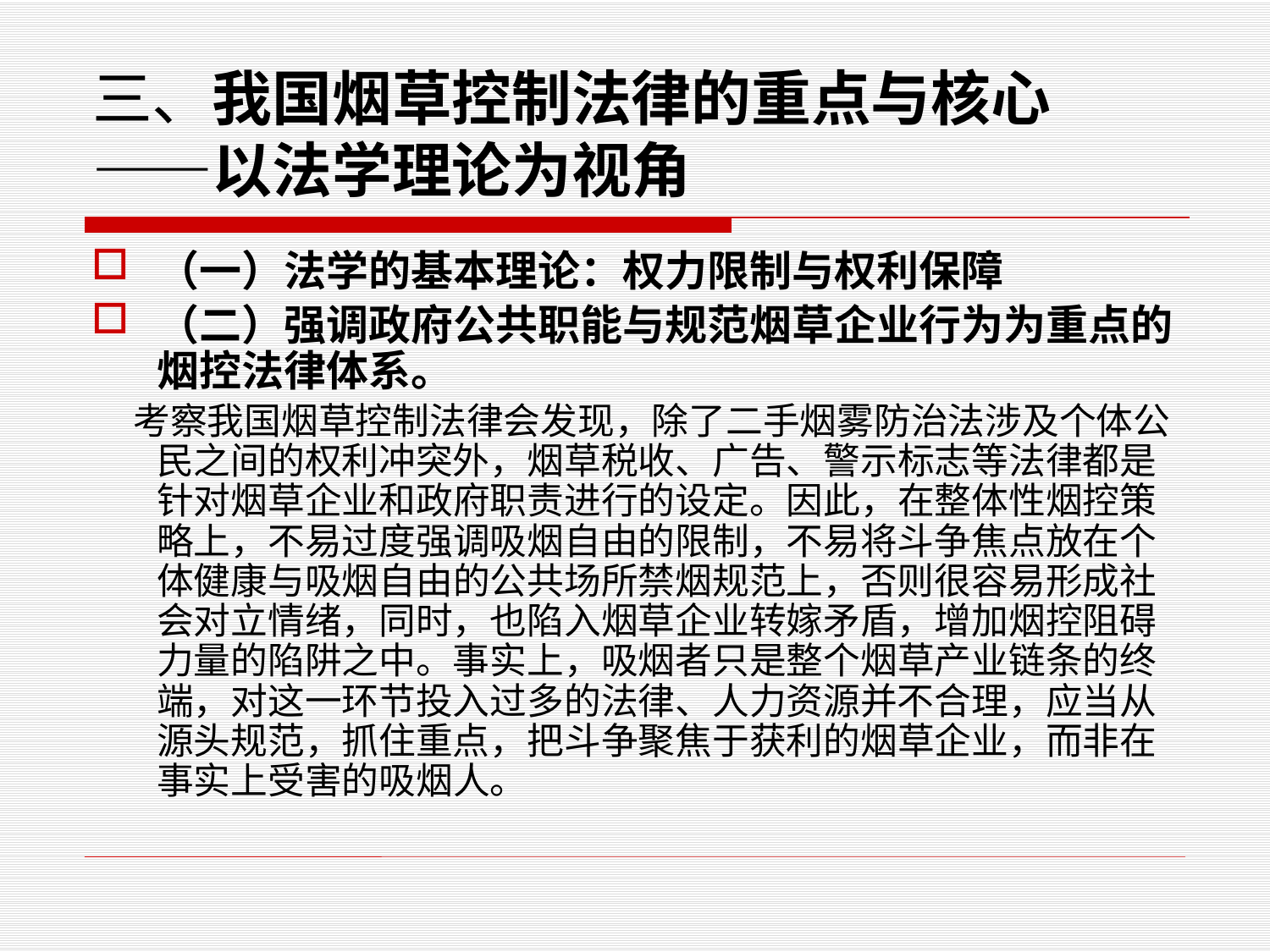

# 三、我国烟草控制法律的重点与核心 ——以法学理论为视角
（一）法学的基本理论：权力限制与权利保障
（二）强调政府公共职能与规范烟草企业行为为重点的烟控法律体系。
    考察我国烟草控制法律会发现，除了二手烟雾防治法涉及个体公民之间的权利冲突外，烟草税收、广告、警示标志等法律都是针对烟草企业和政府职责进行的设定。因此，在整体性烟控策略上，不易过度强调吸烟自由的限制，不易将斗争焦点放在个体健康与吸烟自由的公共场所禁烟规范上，否则很容易形成社会对立情绪，同时，也陷入烟草企业转嫁矛盾，增加烟控阻碍力量的陷阱之中。事实上，吸烟者只是整个烟草产业链条的终端，对这一环节投入过多的法律、人力资源并不合理，应当从源头规范，抓住重点，把斗争聚焦于获利的烟草企业，而非在事实上受害的吸烟人。